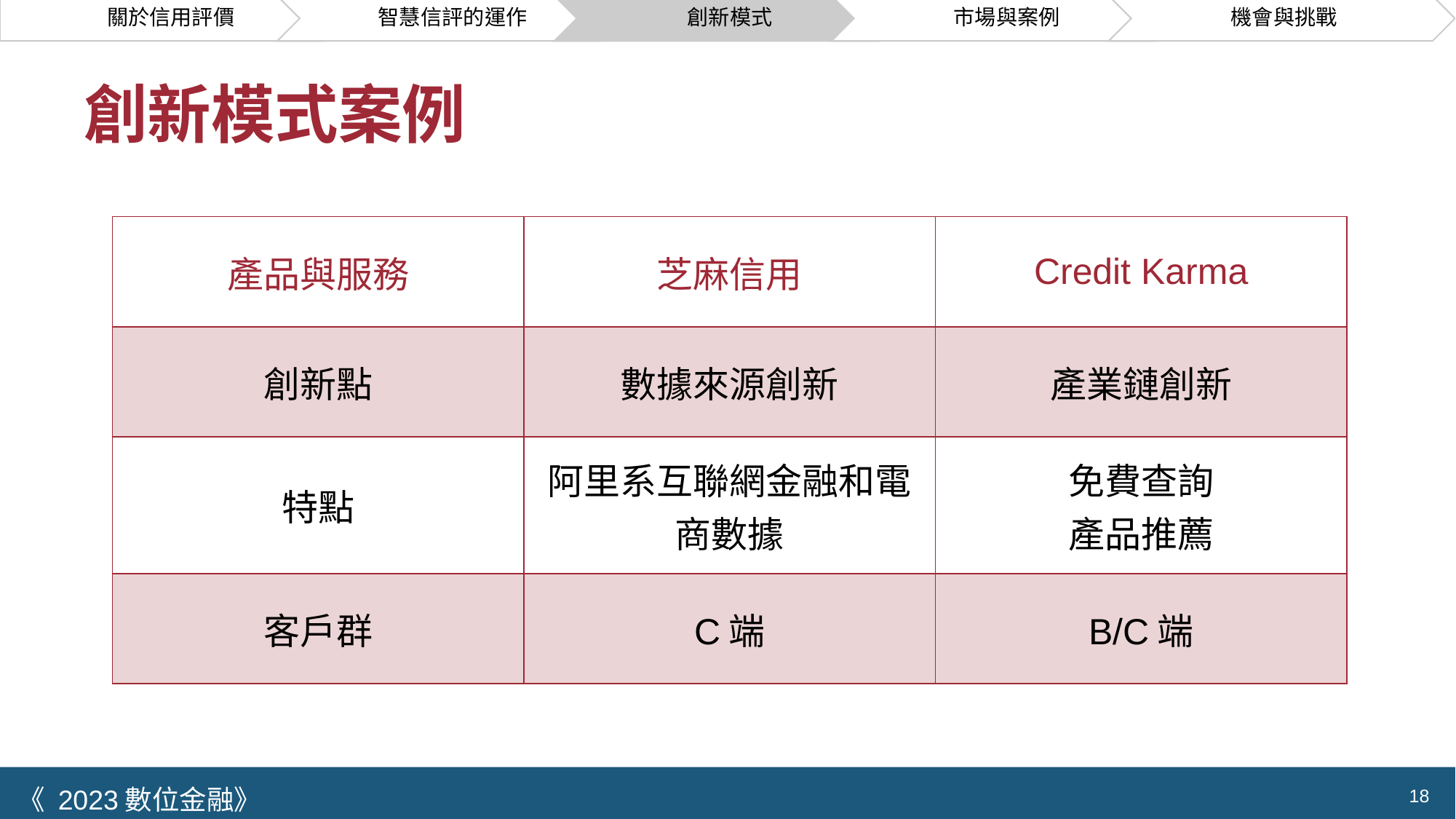

關於信用評價
智慧信評的運作
創新模式
市場與案例
機會與挑戰
# 創新模式案例
| 產品與服務 | 芝麻信用 | Credit Karma |
| --- | --- | --- |
| 創新點 | 數據來源創新 | 產業鏈創新 |
| 特點 | 阿里系互聯網金融和電商數據 | 免費查詢 產品推薦 |
| 客戶群 | C端 | B/C端 |
18